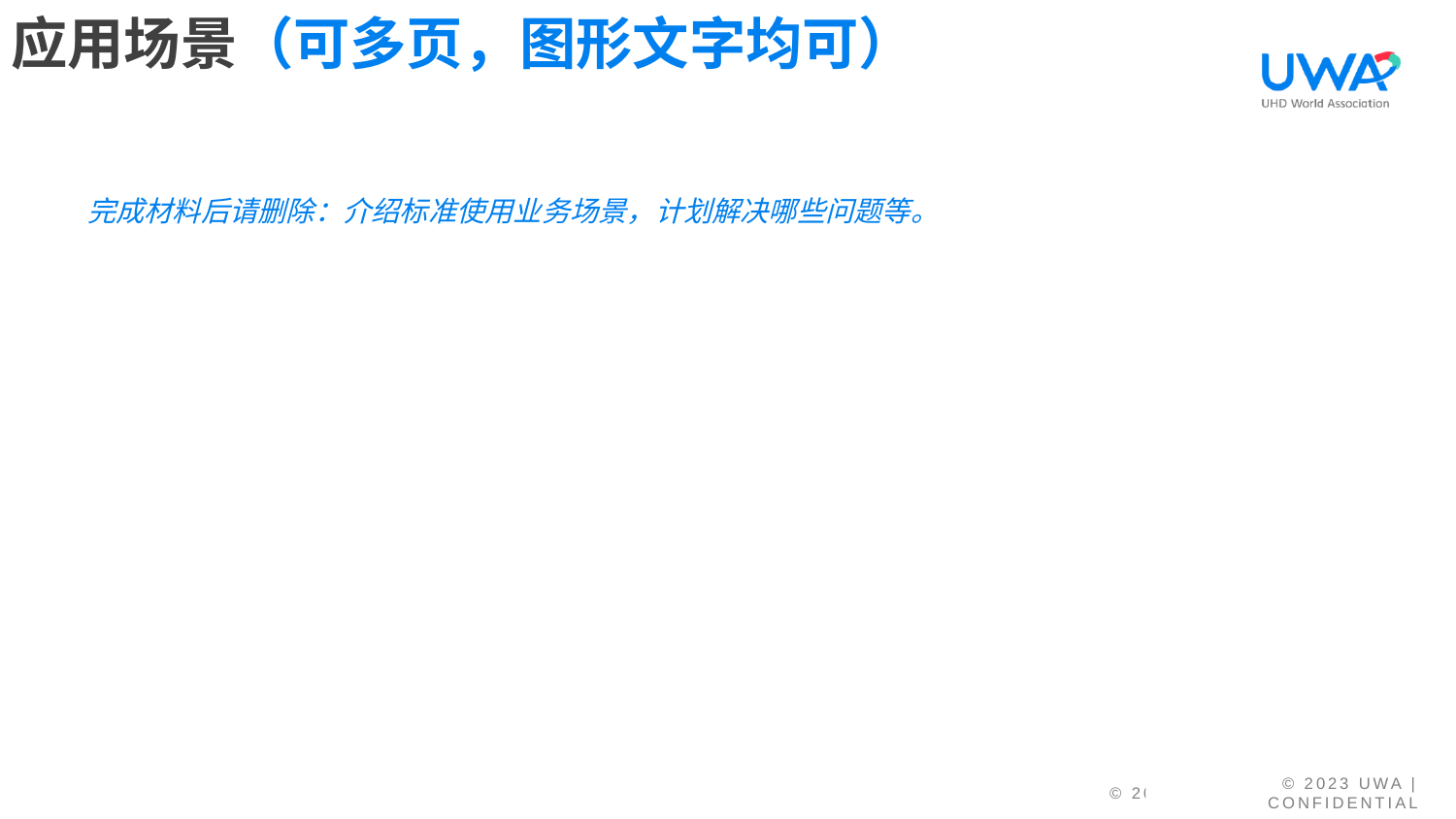

# 应用场景（可多页，图形文字均可）
完成材料后请删除：介绍标准使用业务场景，计划解决哪些问题等。